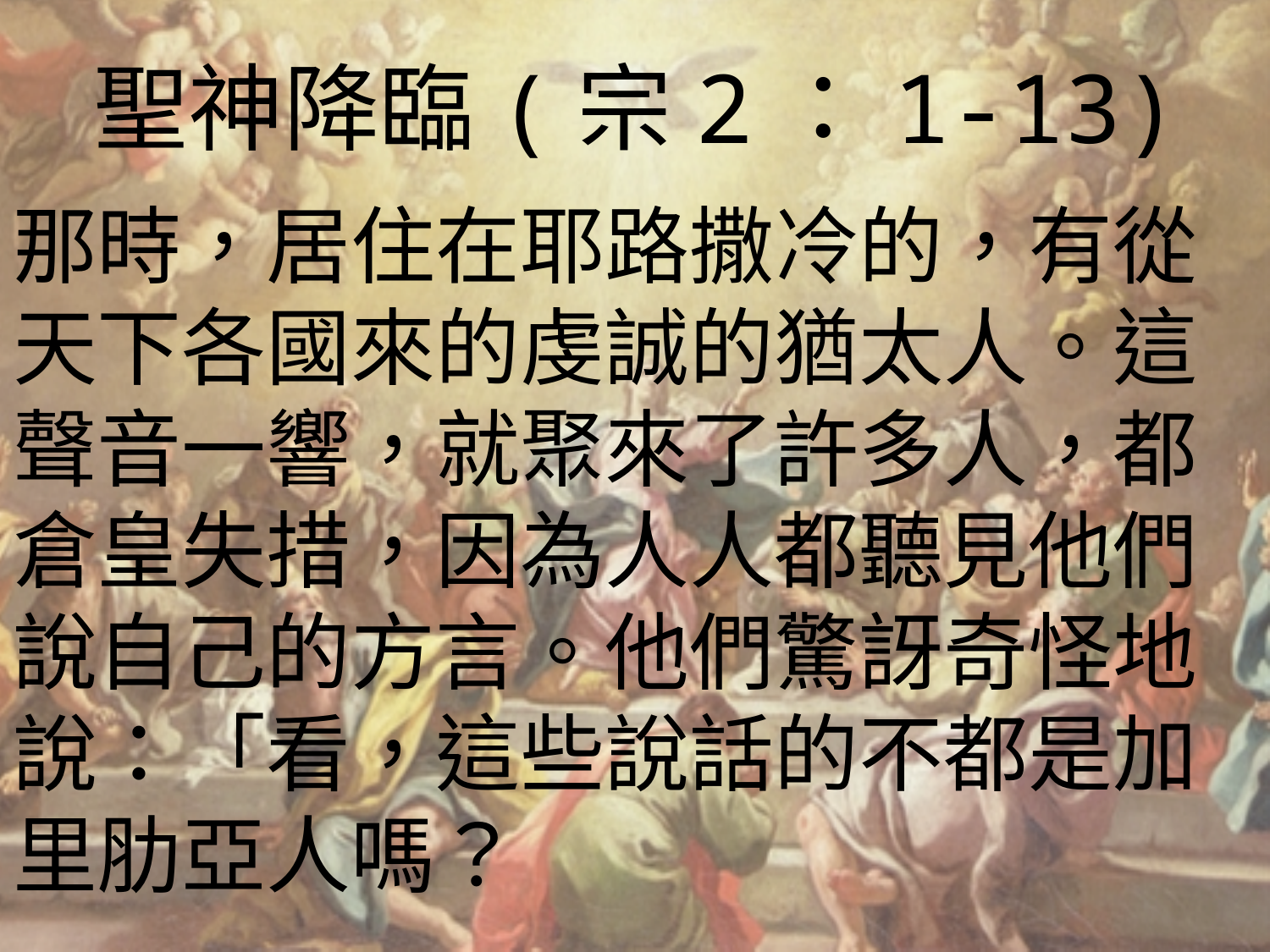

# 聖神降臨(宗2：1-13)
那時，居住在耶路撒冷的，有從天下各國來的虔誠的猶太人。這聲音一響，就聚來了許多人，都倉皇失措，因為人人都聽見他們說自己的方言。他們驚訝奇怪地說：「看，這些說話的不都是加里肋亞人嗎？